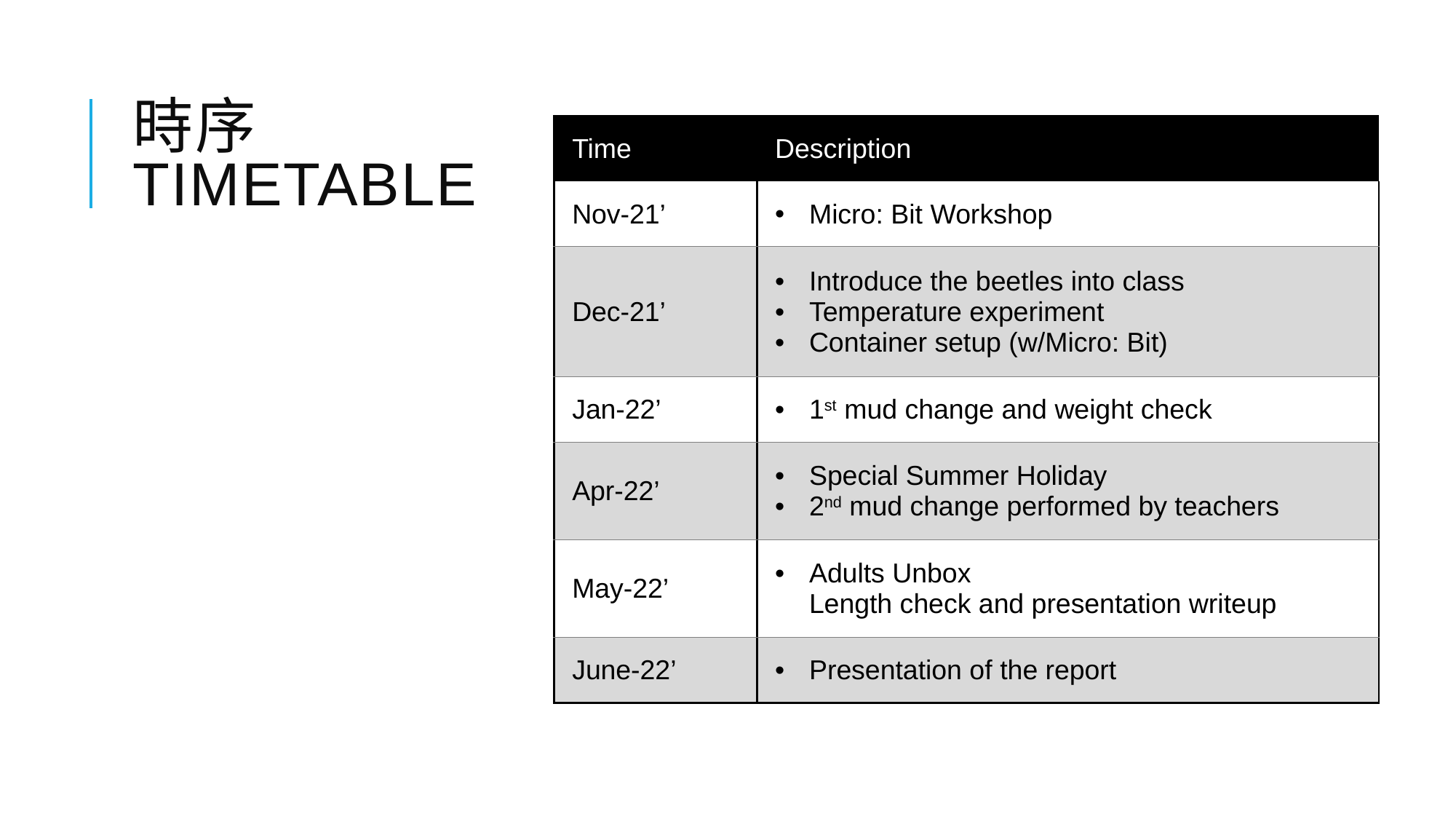

# 時序 Timetable
| Time | Description |
| --- | --- |
| Nov-21’ | Micro: Bit Workshop |
| Dec-21’ | Introduce the beetles into class Temperature experiment Container setup (w/Micro: Bit) |
| Jan-22’ | 1st mud change and weight check |
| Apr-22’ | Special Summer Holiday 2nd mud change performed by teachers |
| May-22’ | Adults Unbox Length check and presentation writeup |
| June-22’ | Presentation of the report |